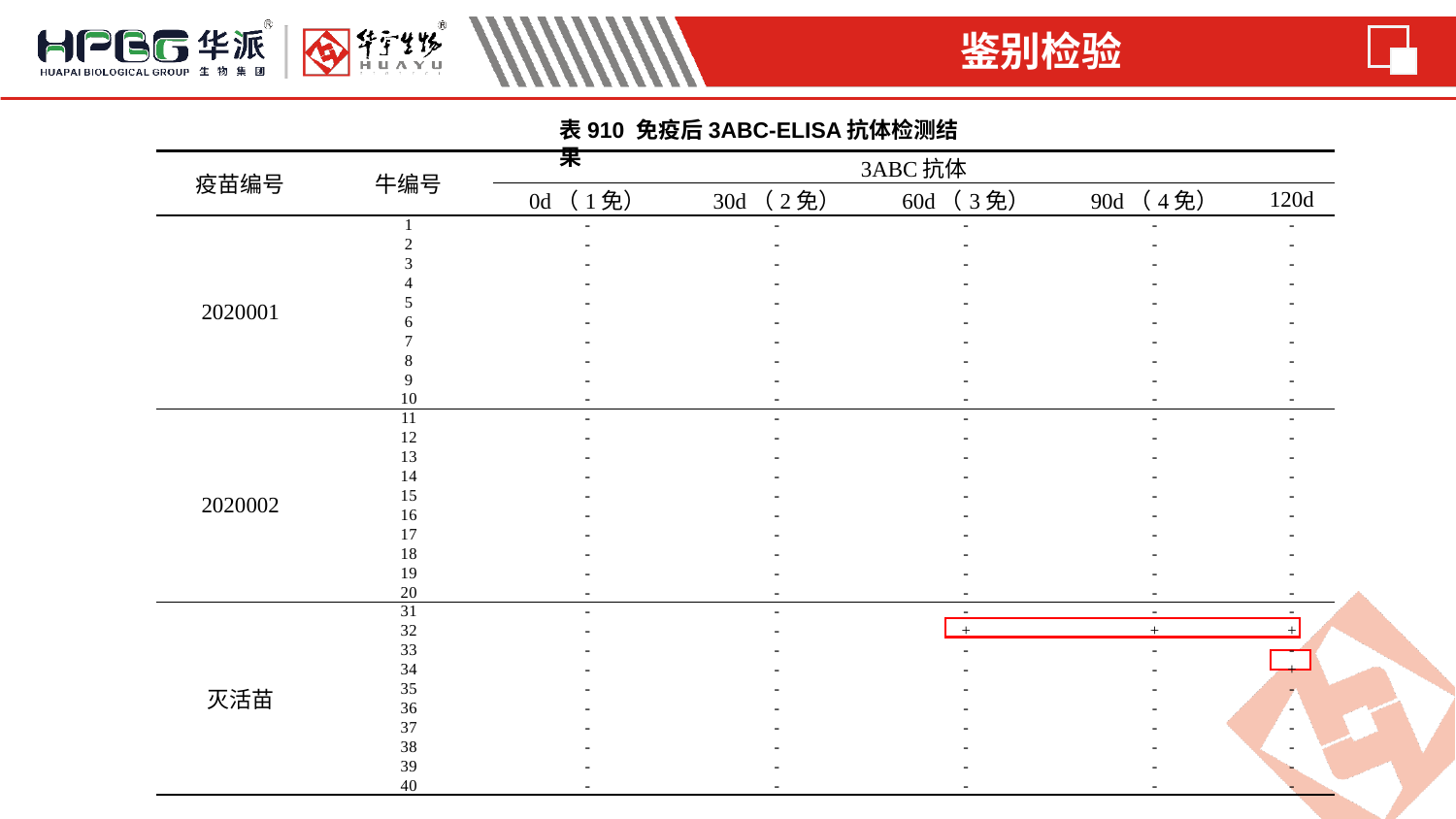

鉴别检验
表910 免疫后3ABC-ELISA抗体检测结果
| 疫苗编号 | 牛编号 | 3ABC抗体 |  |  |  |  |
| --- | --- | --- | --- | --- | --- | --- |
|  |  | 0d（1免） | 30d（2免） | 60d（3免） | 90d（4免） | 120d |
| 2020001 | 1 | - | - | - | - | - |
|  | 2 | - | - | - | - | - |
|  | 3 | - | - | - | - | - |
|  | 4 | - | - | - | - | - |
|  | 5 | - | - | - | - | - |
|  | 6 | - | - | - | - | - |
|  | 7 | - | - | - | - | - |
|  | 8 | - | - | - | - | - |
|  | 9 | - | - | - | - | - |
|  | 10 | - | - | - | - | - |
| 2020002 | 11 | - | - | - | - | - |
|  | 12 | - | - | - | - | - |
|  | 13 | - | - | - | - | - |
|  | 14 | - | - | - | - | - |
|  | 15 | - | - | - | - | - |
|  | 16 | - | - | - | - | - |
|  | 17 | - | - | - | - | - |
|  | 18 | - | - | - | - | - |
|  | 19 | - | - | - | - | - |
|  | 20 | - | - | - | - | - |
| 灭活苗 | 31 | - | - | - | - | - |
|  | 32 | - | - | + | + | + |
|  | 33 | - | - | - | - | - |
|  | 34 | - | - | - | - | + |
|  | 35 | - | - | - | - | - |
|  | 36 | - | - | - | - | - |
|  | 37 | - | - | - | - | - |
|  | 38 | - | - | - | - | - |
|  | 39 | - | - | - | - | - |
|  | 40 | - | - | - | - | - |